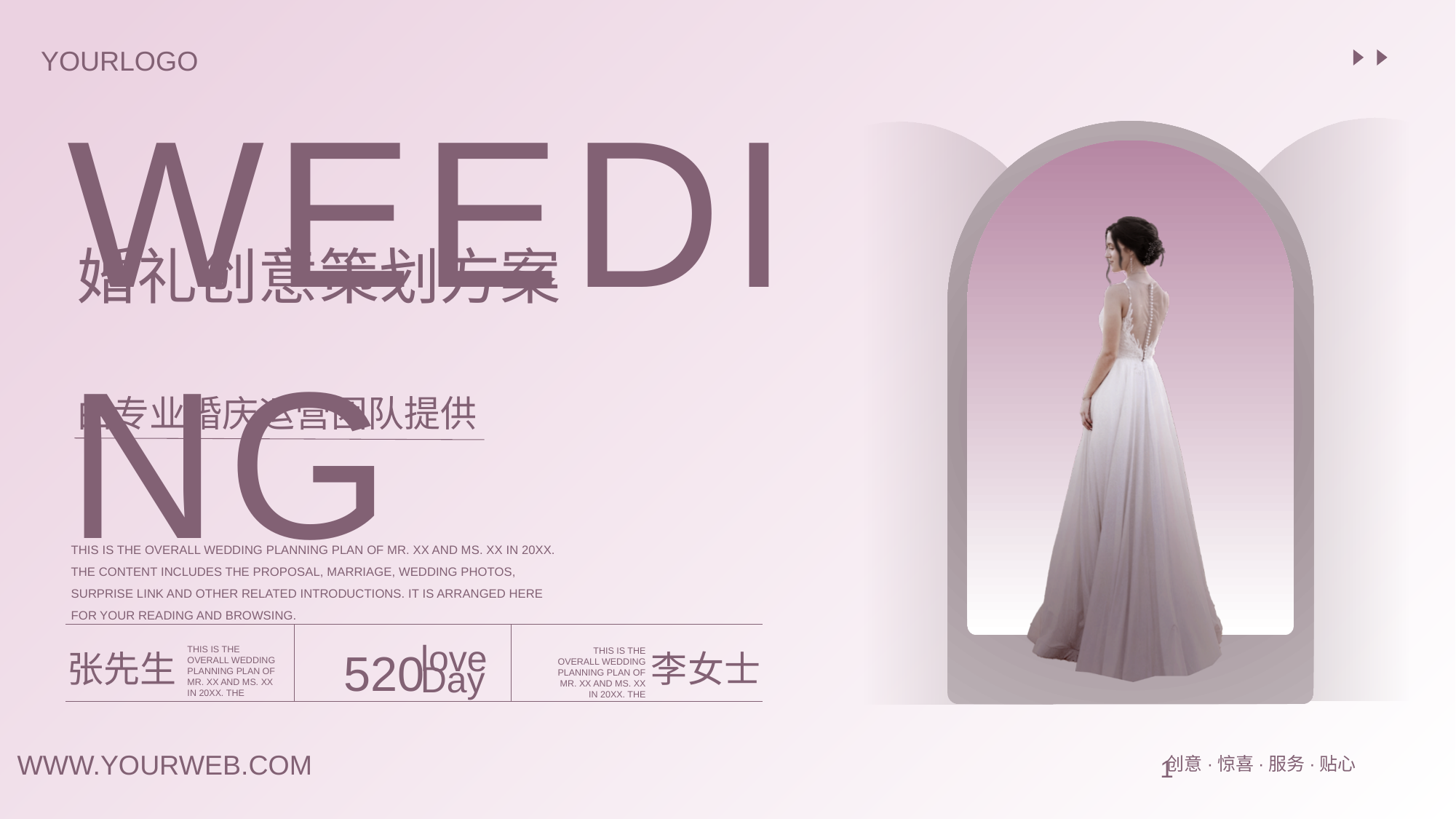

WEEDING
婚礼创意策划方案
由专业婚庆运营团队提供
THIS IS THE OVERALL WEDDING PLANNING PLAN OF MR. XX AND MS. XX IN 20XX. THE CONTENT INCLUDES THE PROPOSAL, MARRIAGE, WEDDING PHOTOS, SURPRISE LINK AND OTHER RELATED INTRODUCTIONS. IT IS ARRANGED HERE FOR YOUR READING AND BROWSING.
520
love
Day
张先生
李女士
THIS IS THE OVERALL WEDDING PLANNING PLAN OF MR. XX AND MS. XX IN 20XX. THE
THIS IS THE OVERALL WEDDING PLANNING PLAN OF MR. XX AND MS. XX IN 20XX. THE

1